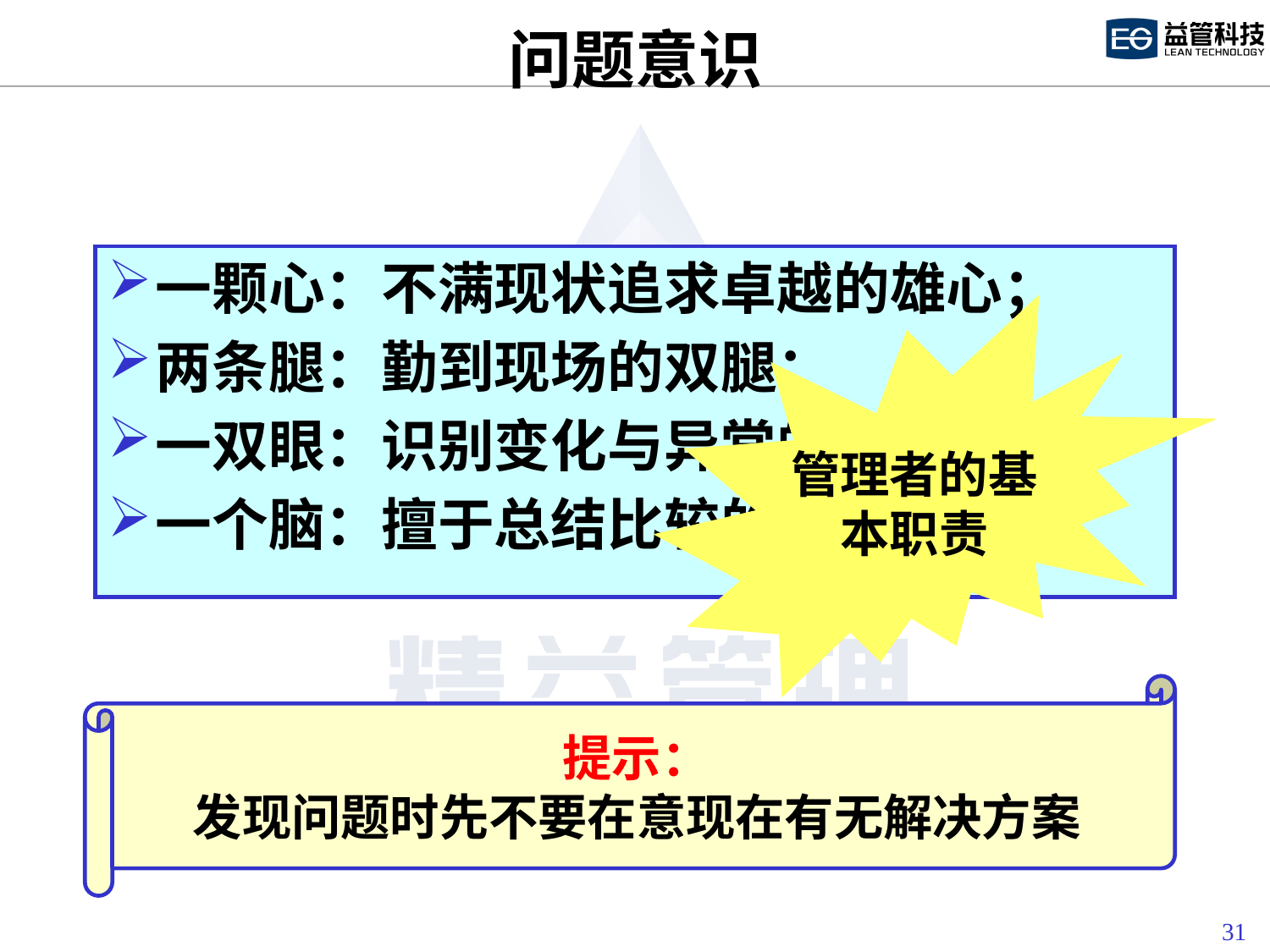

# 问题意识
一颗心：不满现状追求卓越的雄心；
两条腿：勤到现场的双腿；
一双眼：识别变化与异常的慧眼；
一个脑：擅于总结比较的头脑。
管理者的基
本职责
提示：
发现问题时先不要在意现在有无解决方案